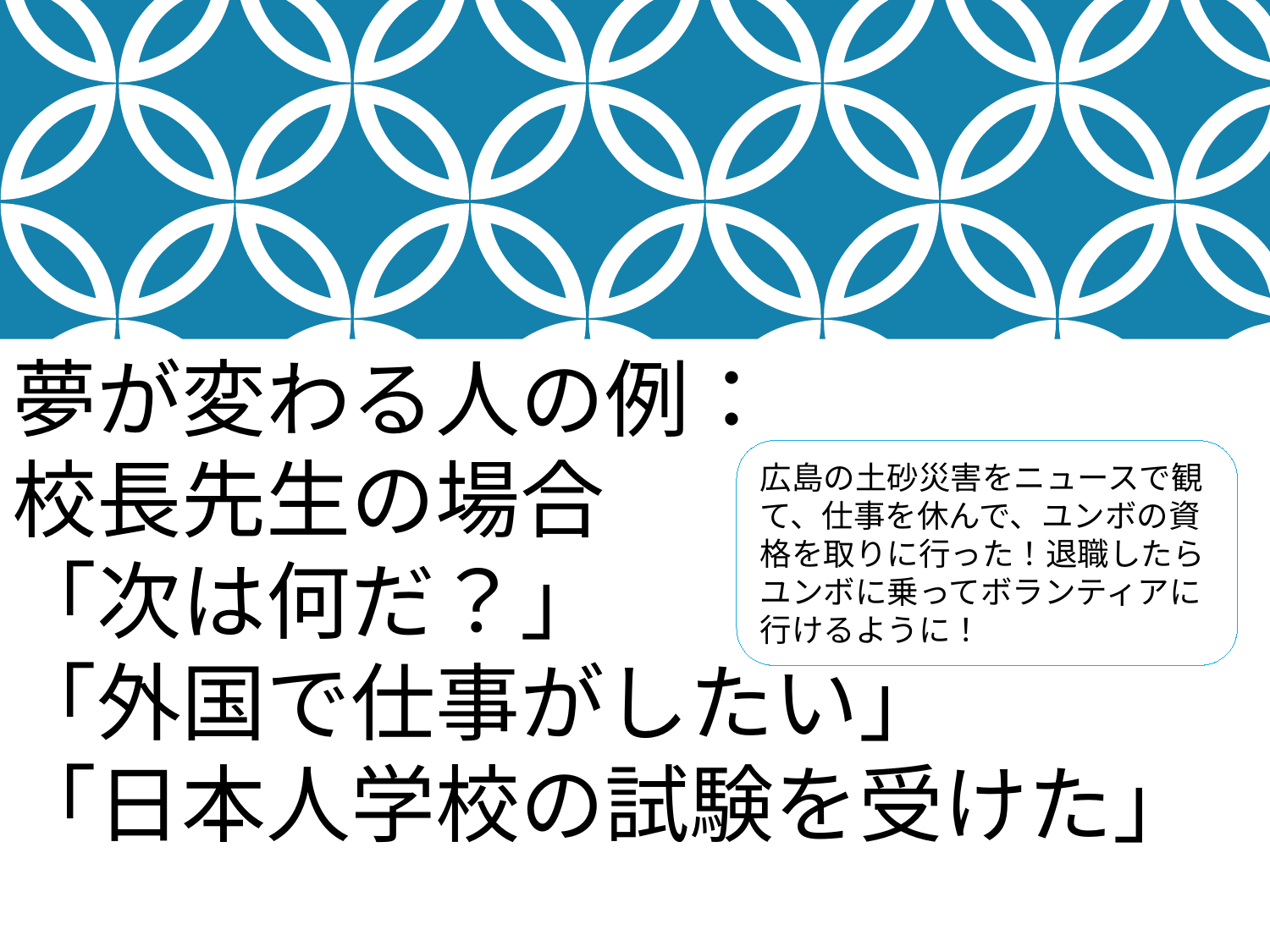

夢が変わる人の例：
校長先生の場合
「次は何だ？」
「外国で仕事がしたい」
「日本人学校の試験を受けた」
広島の土砂災害をニュースで観て、仕事を休んで、ユンボの資格を取りに行った！退職したらユンボに乗ってボランティアに行けるように！